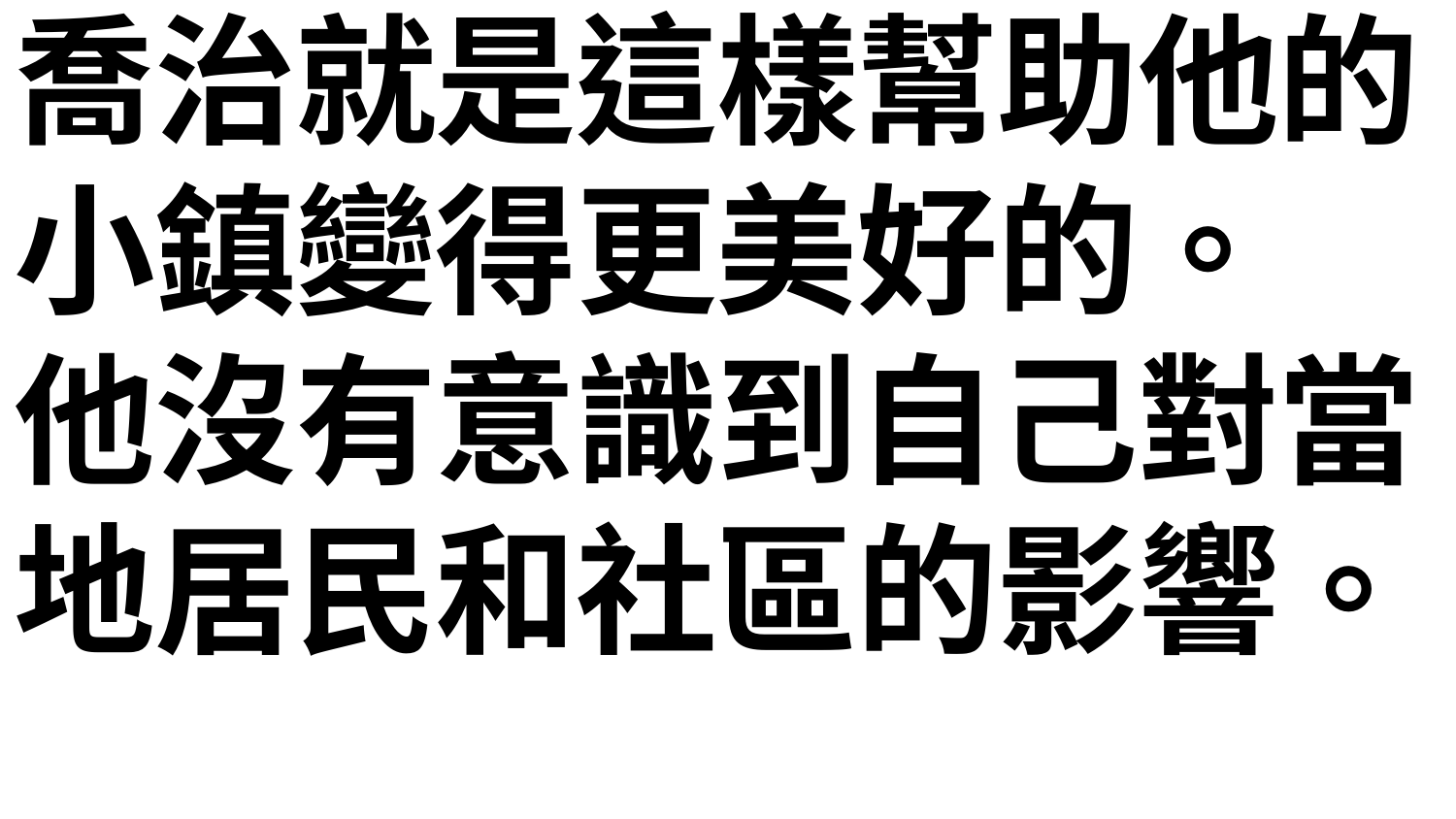

喬治就是這樣幫助他的小鎮變得更美好的。
他沒有意識到自己對當地居民和社區的影響。